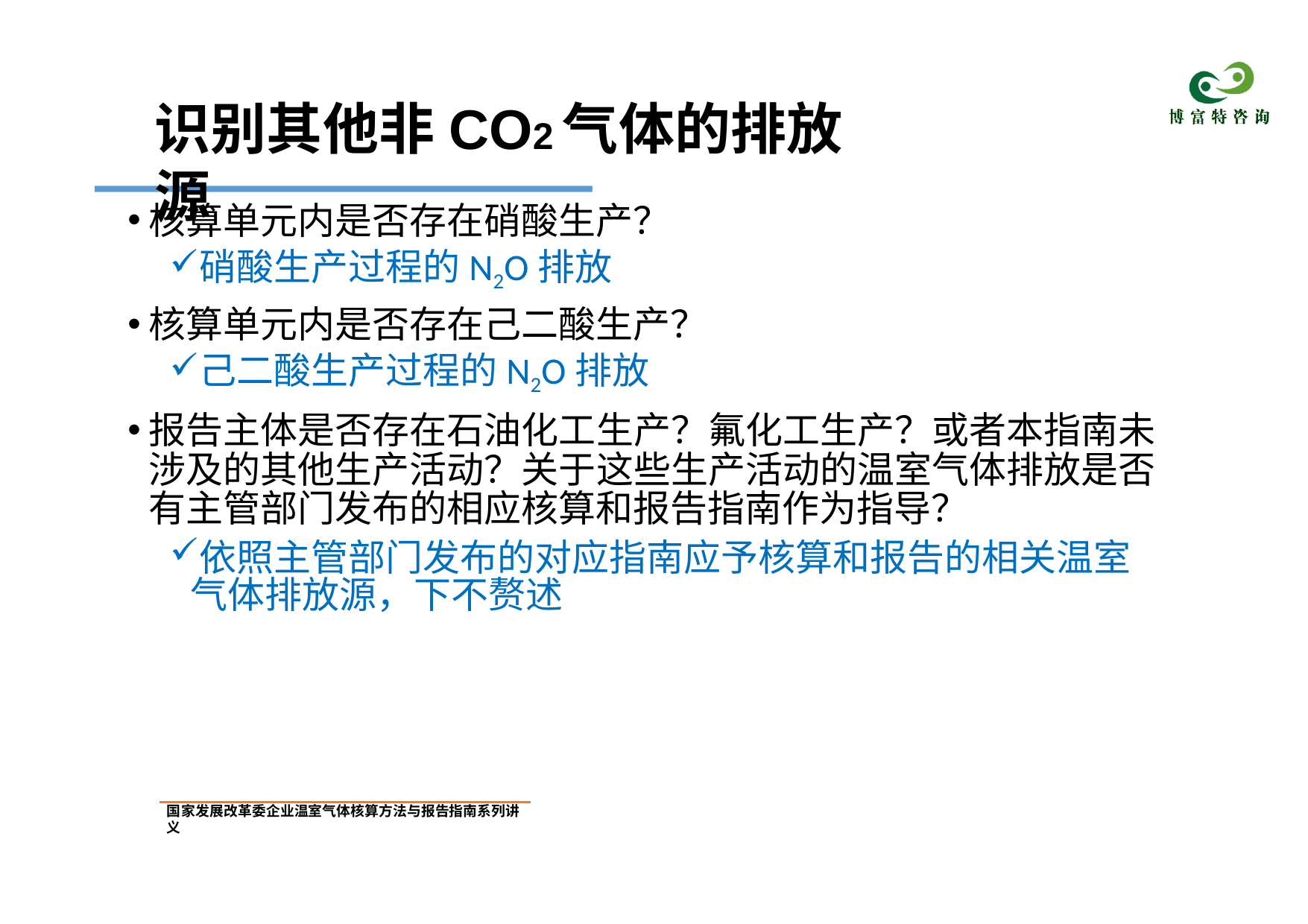

# 识别其他非CO2气体的排放源
核算单元内是否存在硝酸生产？
硝酸生产过程的N2O排放
核算单元内是否存在己二酸生产？
己二酸生产过程的N2O排放
报告主体是否存在石油化工生产？氟化工生产？或者本指南未 涉及的其他生产活动？关于这些生产活动的温室气体排放是否 有主管部门发布的相应核算和报告指南作为指导？
依照主管部门发布的对应指南应予核算和报告的相关温室 气体排放源，下不赘述
国家发展改革委企业温室气体核算方法与报告指南系列讲义